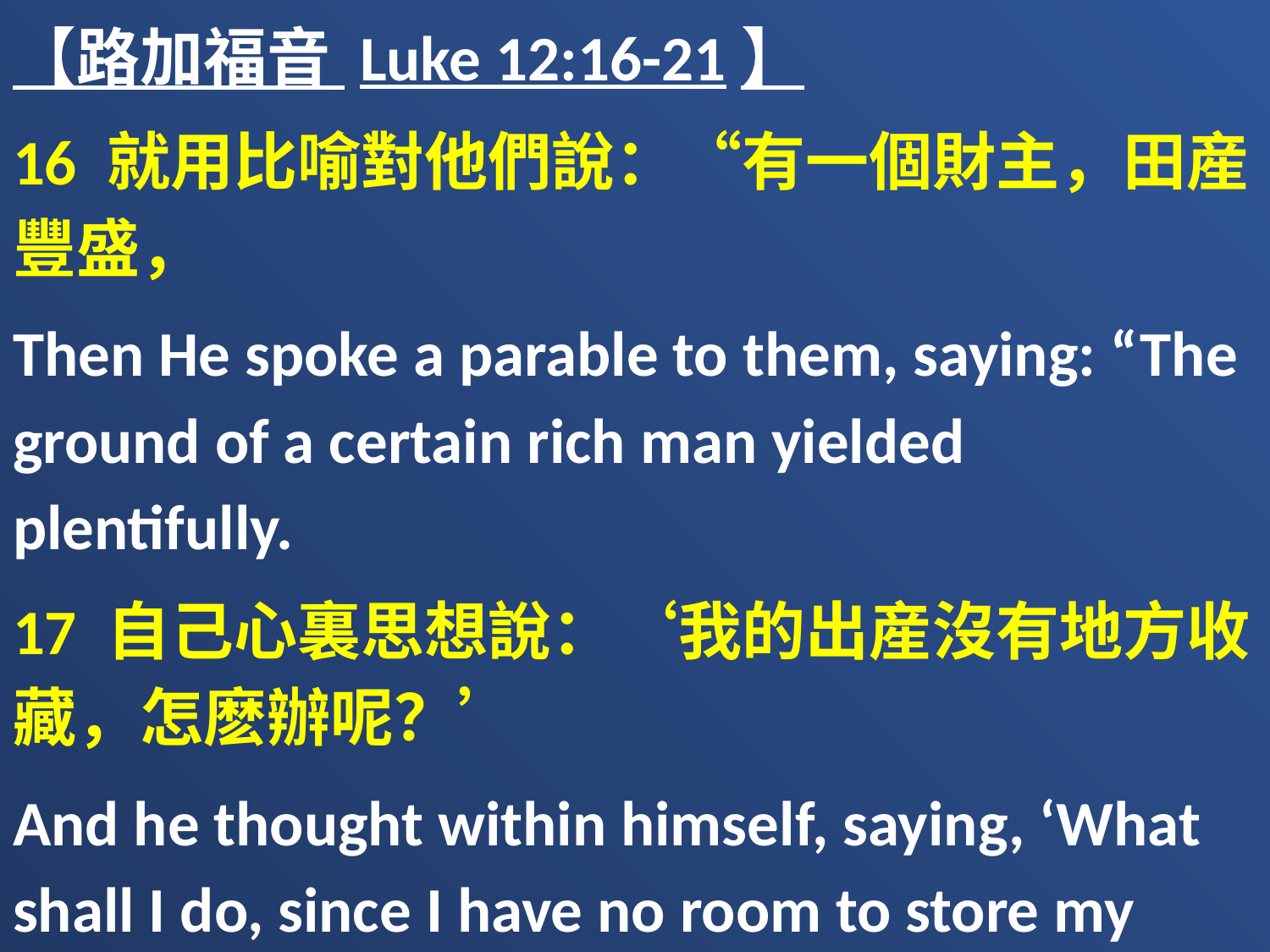

【路加福音 Luke 12:16-21】
16 就用比喻對他們說：“有一個財主，田産豐盛，
Then He spoke a parable to them, saying: “The ground of a certain rich man yielded plentifully.
17 自己心裏思想說：‘我的出産沒有地方收藏，怎麽辦呢？’
And he thought within himself, saying, ‘What shall I do, since I have no room to store my crops?’